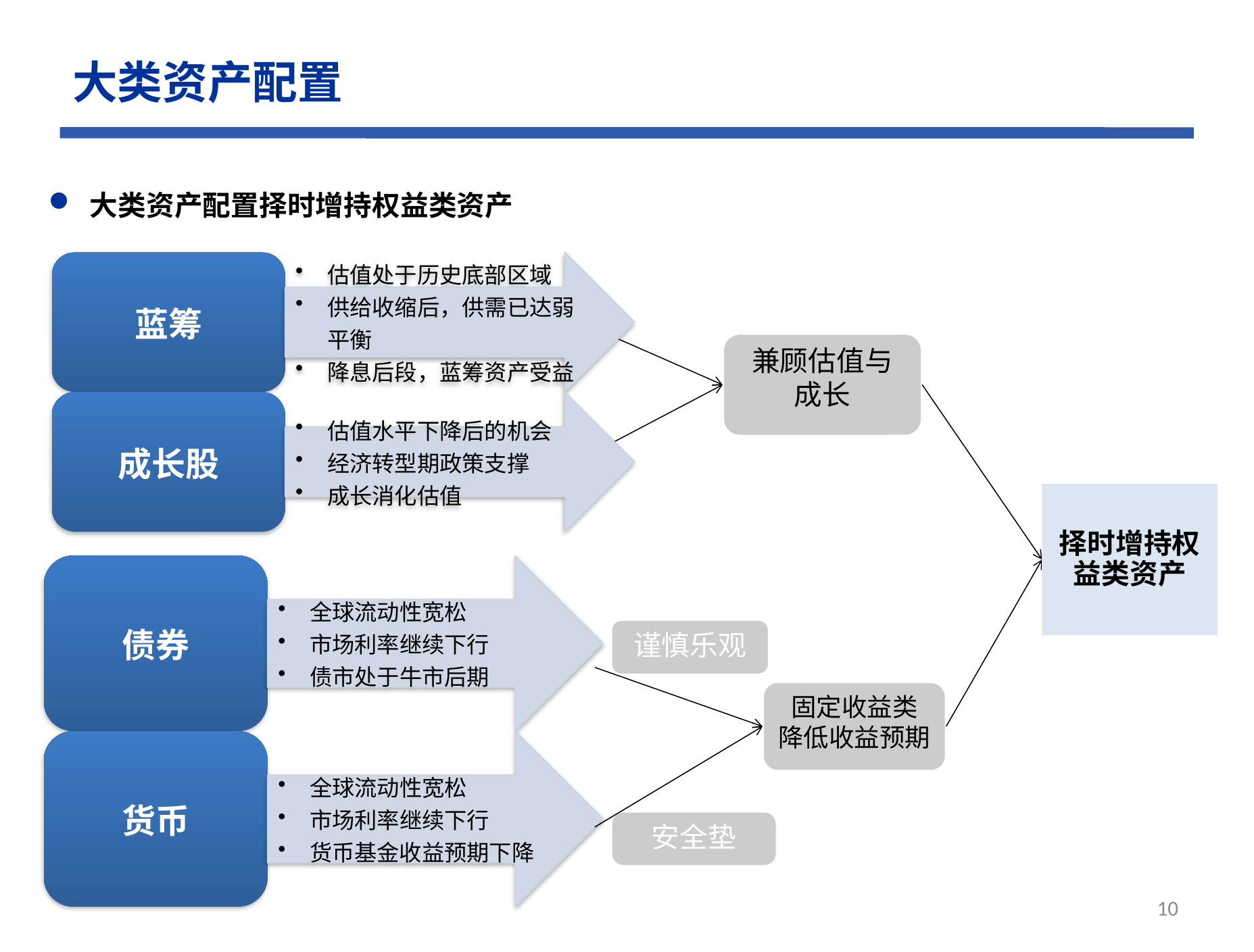

# 大类资产配置
 大类资产配置择时增持权益类资产
蓝筹
估值处于历史底部区域
成长股
降息后段，蓝筹资产受益
估值水平下降后的机会
经济转型期政策支撑
供给收缩后，供需已达弱平衡
成长消化估值
兼顾估值与
成长
择时增持权益类资产

债券
全球流动性宽松
货币
全球流动性宽松
货币基金收益预期下降
市场利率继续下行
债市处于牛市后期
市场利率继续下行
谨慎乐观
固定收益类
降低收益预期
安全垫
10